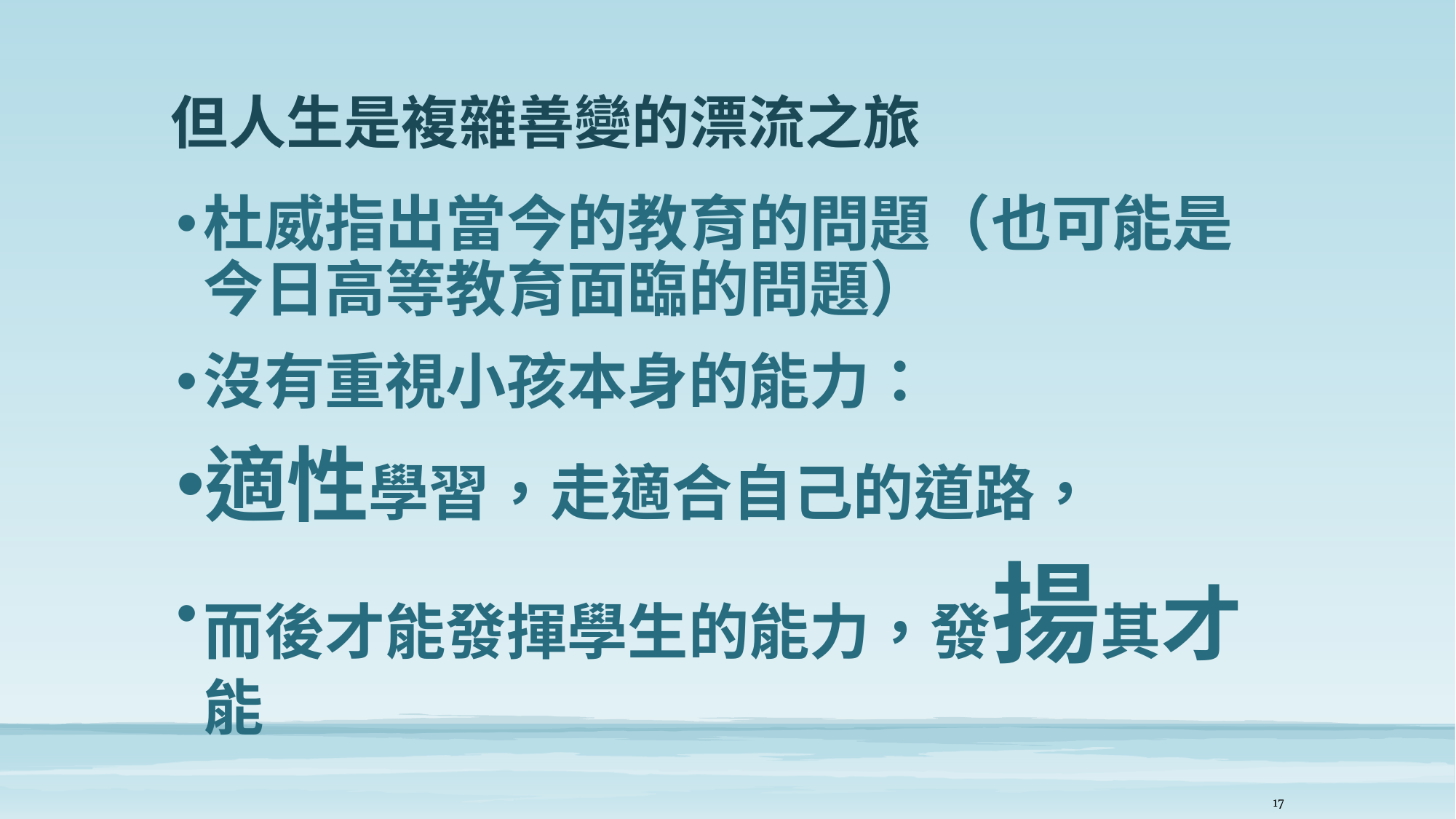

# 但人生是複雜善變的漂流之旅
杜威指出當今的教育的問題（也可能是今日高等教育面臨的問題）
沒有重視小孩本身的能力：
適性學習，走適合自己的道路，
而後才能發揮學生的能力，發揚其才能

17